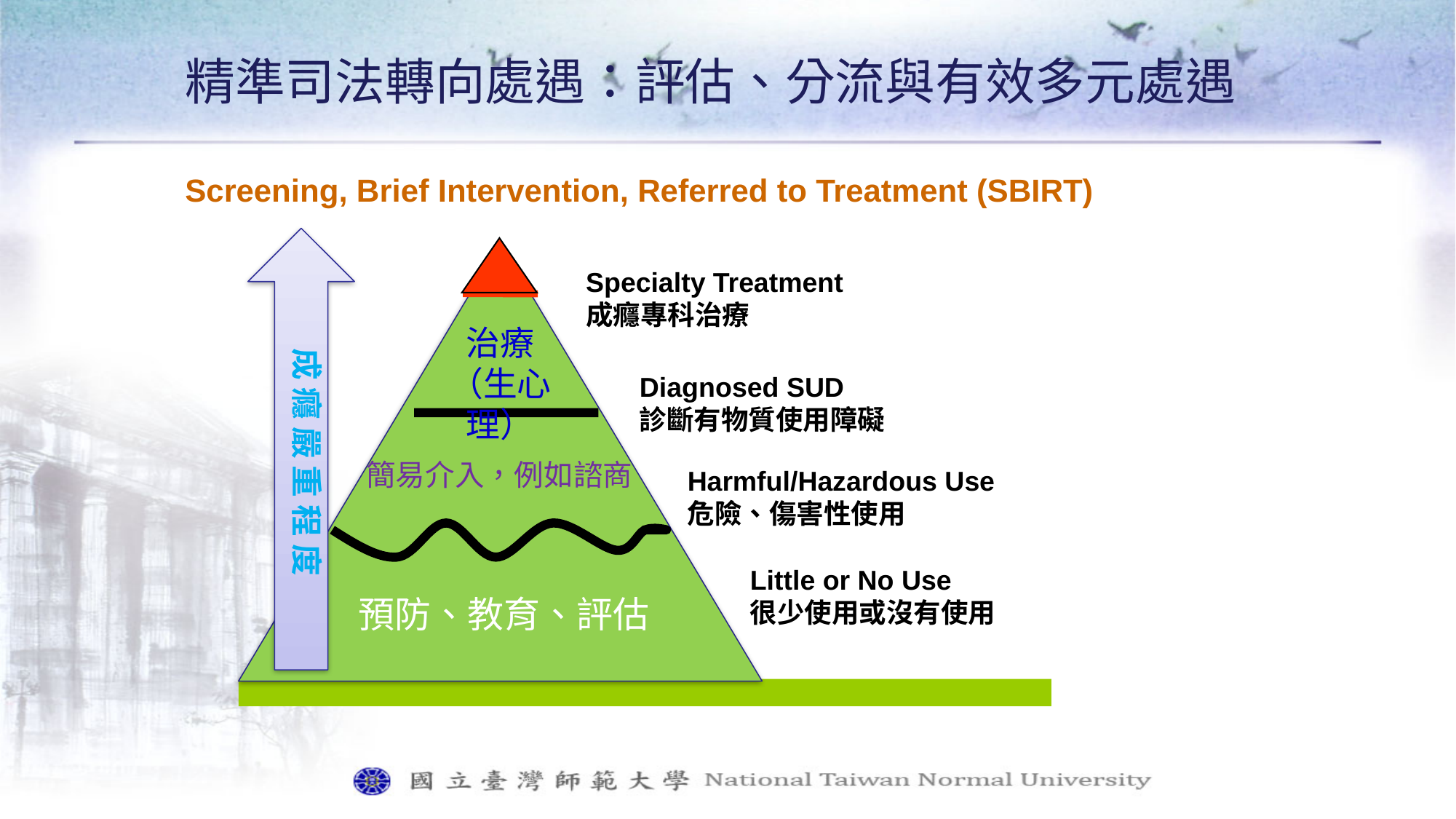

# 精準司法轉向處遇：評估、分流與有效多元處遇 Screening, Brief Intervention, Referred to Treatment (SBIRT)

Specialty Treatment
成癮專科治療

治療
（生心理）
成 癮 嚴 重 程 度
Diagnosed SUD
診斷有物質使用障礙

簡易介入，例如諮商
Harmful/Hazardous Use
危險、傷害性使用

Little or No Use
很少使用或沒有使用
預防、教育、評估